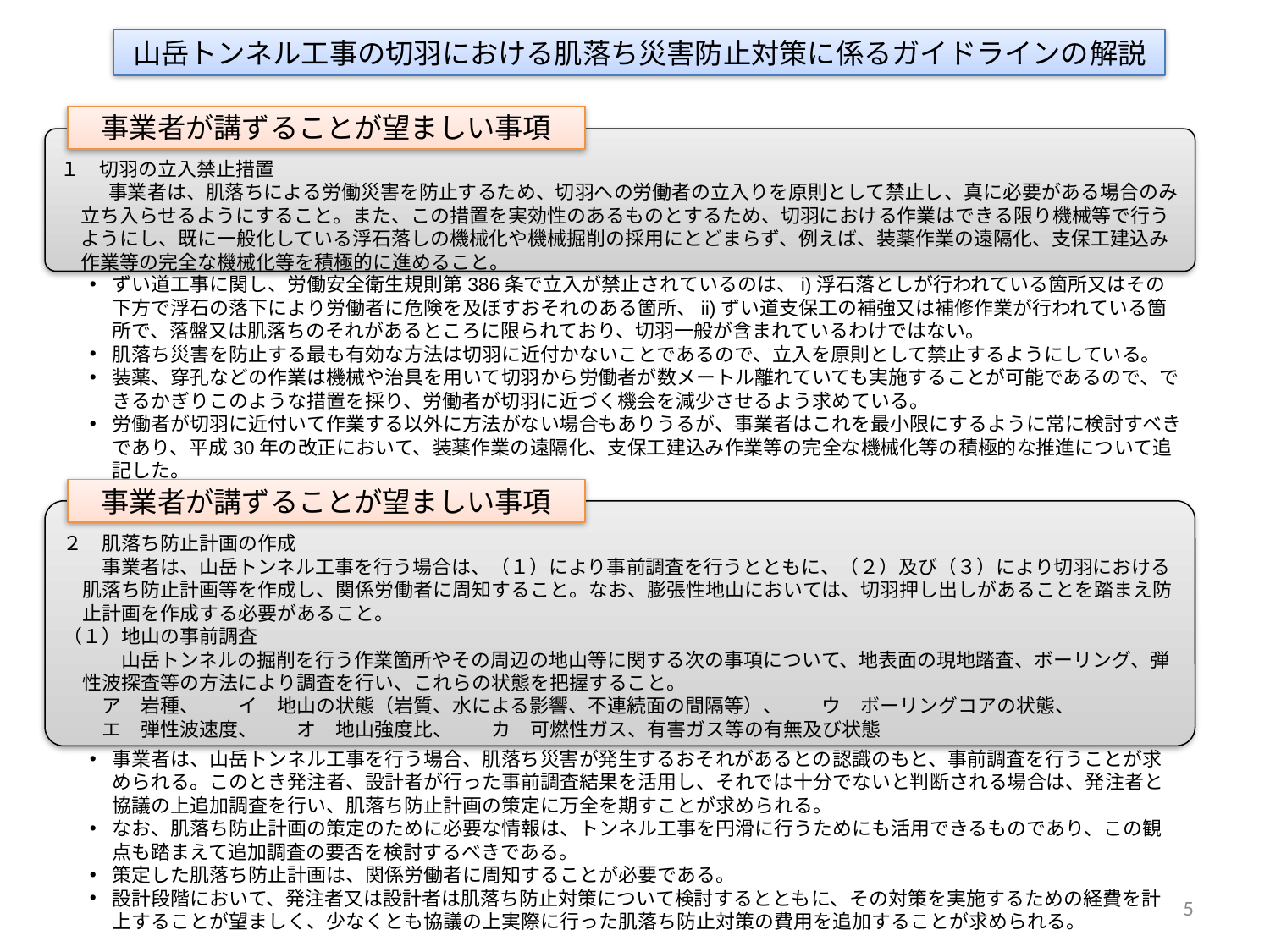

山岳トンネル工事の切羽における肌落ち災害防止対策に係るガイドラインの解説
事業者が講ずることが望ましい事項
１　切羽の立入禁止措置
　　  事業者は、肌落ちによる労働災害を防止するため、切羽への労働者の立入りを原則として禁止し、真に必要がある場合のみ立ち入らせるようにすること。また、この措置を実効性のあるものとするため、切羽における作業はできる限り機械等で行うようにし、既に一般化している浮石落しの機械化や機械掘削の採用にとどまらず、例えば、装薬作業の遠隔化、支保工建込み作業等の完全な機械化等を積極的に進めること。
ずい道工事に関し、労働安全衛生規則第386条で立入が禁止されているのは、i)浮石落としが行われている箇所又はその下方で浮石の落下により労働者に危険を及ぼすおそれのある箇所、ii)ずい道支保工の補強又は補修作業が行われている箇所で、落盤又は肌落ちのそれがあるところに限られており、切羽一般が含まれているわけではない。
肌落ち災害を防止する最も有効な方法は切羽に近付かないことであるので、立入を原則として禁止するようにしている。
装薬、穿孔などの作業は機械や治具を用いて切羽から労働者が数メートル離れていても実施することが可能であるので、できるかぎりこのような措置を採り、労働者が切羽に近づく機会を減少させるよう求めている。
労働者が切羽に近付いて作業する以外に方法がない場合もありうるが、事業者はこれを最小限にするように常に検討すべきであり、平成30年の改正において、装薬作業の遠隔化、支保工建込み作業等の完全な機械化等の積極的な推進について追記した。
事業者が講ずることが望ましい事項
２　肌落ち防止計画の作成
　　事業者は、山岳トンネル工事を行う場合は、（１）により事前調査を行うとともに、（２）及び（３）により切羽における肌落ち防止計画等を作成し、関係労働者に周知すること。なお、膨張性地山においては、切羽押し出しがあることを踏まえ防止計画を作成する必要があること。
（１）地山の事前調査
　　　山岳トンネルの掘削を行う作業箇所やその周辺の地山等に関する次の事項について、地表面の現地踏査、ボーリング、弾性波探査等の方法により調査を行い、これらの状態を把握すること。
　　ア　岩種、　　イ　地山の状態（岩質、水による影響、不連続面の間隔等）、　　ウ　ボーリングコアの状態、
　　エ　弾性波速度、　　オ　地山強度比、　　カ　可燃性ガス、有害ガス等の有無及び状態

事業者は、山岳トンネル工事を行う場合、肌落ち災害が発生するおそれがあるとの認識のもと、事前調査を行うことが求められる。このとき発注者、設計者が行った事前調査結果を活用し、それでは十分でないと判断される場合は、発注者と協議の上追加調査を行い、肌落ち防止計画の策定に万全を期すことが求められる。
なお、肌落ち防止計画の策定のために必要な情報は、トンネル工事を円滑に行うためにも活用できるものであり、この観点も踏まえて追加調査の要否を検討するべきである。
策定した肌落ち防止計画は、関係労働者に周知することが必要である。
設計段階において、発注者又は設計者は肌落ち防止対策について検討するとともに、その対策を実施するための経費を計上することが望ましく、少なくとも協議の上実際に行った肌落ち防止対策の費用を追加することが求められる。
5